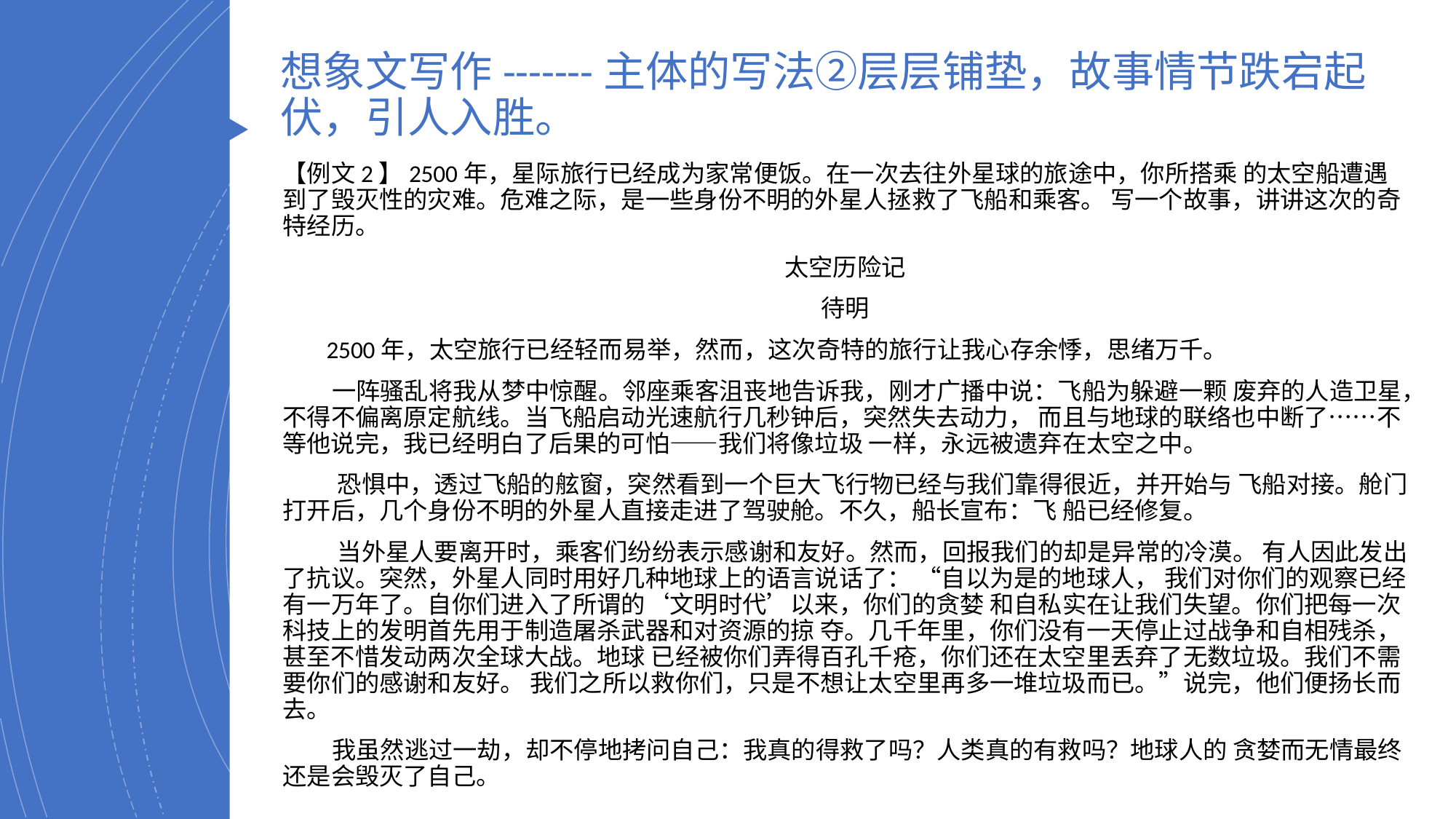

# 想象文写作-------主体的写法②层层铺垫，故事情节跌宕起伏，引人入胜。

【例文2】2500年，星际旅行已经成为家常便饭。在一次去往外星球的旅途中，你所搭乘 的太空船遭遇到了毁灭性的灾难。危难之际，是一些身份不明的外星人拯救了飞船和乘客。 写一个故事，讲讲这次的奇特经历。
太空历险记
待明
        2500年，太空旅行已经轻而易举，然而，这次奇特的旅行让我心存余悸，思绪万千。
        一阵骚乱将我从梦中惊醒。邻座乘客沮丧地告诉我，刚才广播中说：飞船为躲避一颗 废弃的人造卫星，不得不偏离原定航线。当飞船启动光速航行几秒钟后，突然失去动力， 而且与地球的联络也中断了……不等他说完，我已经明白了后果的可怕——我们将像垃圾 一样，永远被遗弃在太空之中。
         恐惧中，透过飞船的舷窗，突然看到一个巨大飞行物已经与我们靠得很近，并开始与 飞船对接。舱门打开后，几个身份不明的外星人直接走进了驾驶舱。不久，船长宣布：飞 船已经修复。
         当外星人要离开时，乘客们纷纷表示感谢和友好。然而，回报我们的却是异常的冷漠。 有人因此发出了抗议。突然，外星人同时用好几种地球上的语言说话了： “自以为是的地球人， 我们对你们的观察已经有一万年了。自你们进入了所谓的‘文明时代’以来，你们的贪婪 和自私实在让我们失望。你们把每一次科技上的发明首先用于制造屠杀武器和对资源的掠 夺。几千年里，你们没有一天停止过战争和自相残杀，甚至不惜发动两次全球大战。地球 已经被你们弄得百孔千疮，你们还在太空里丢弃了无数垃圾。我们不需要你们的感谢和友好。 我们之所以救你们，只是不想让太空里再多一堆垃圾而已。”说完，他们便扬长而去。
        我虽然逃过一劫，却不停地拷问自己：我真的得救了吗？人类真的有救吗？地球人的 贪婪而无情最终还是会毁灭了自己。